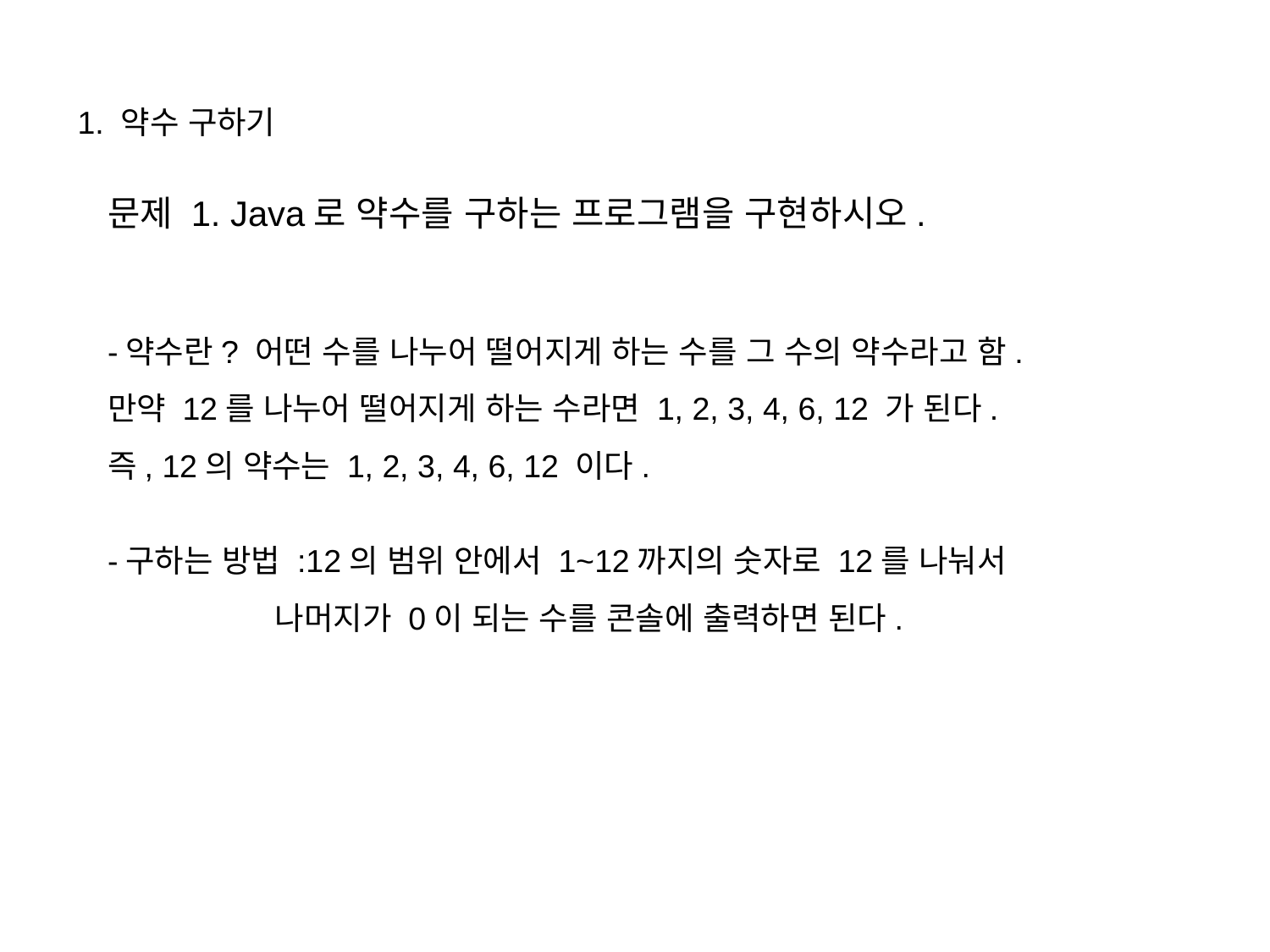

1. 약수 구하기
문제 1. Java로 약수를 구하는 프로그램을 구현하시오.
-약수란? 어떤 수를 나누어 떨어지게 하는 수를 그 수의 약수라고 함.
만약 12를 나누어 떨어지게 하는 수라면 1, 2, 3, 4, 6, 12 가 된다.
즉, 12의 약수는 1, 2, 3, 4, 6, 12 이다.

-구하는 방법 :12의 범위 안에서 1~12까지의 숫자로 12를 나눠서
                  나머지가 0이 되는 수를 콘솔에 출력하면 된다.